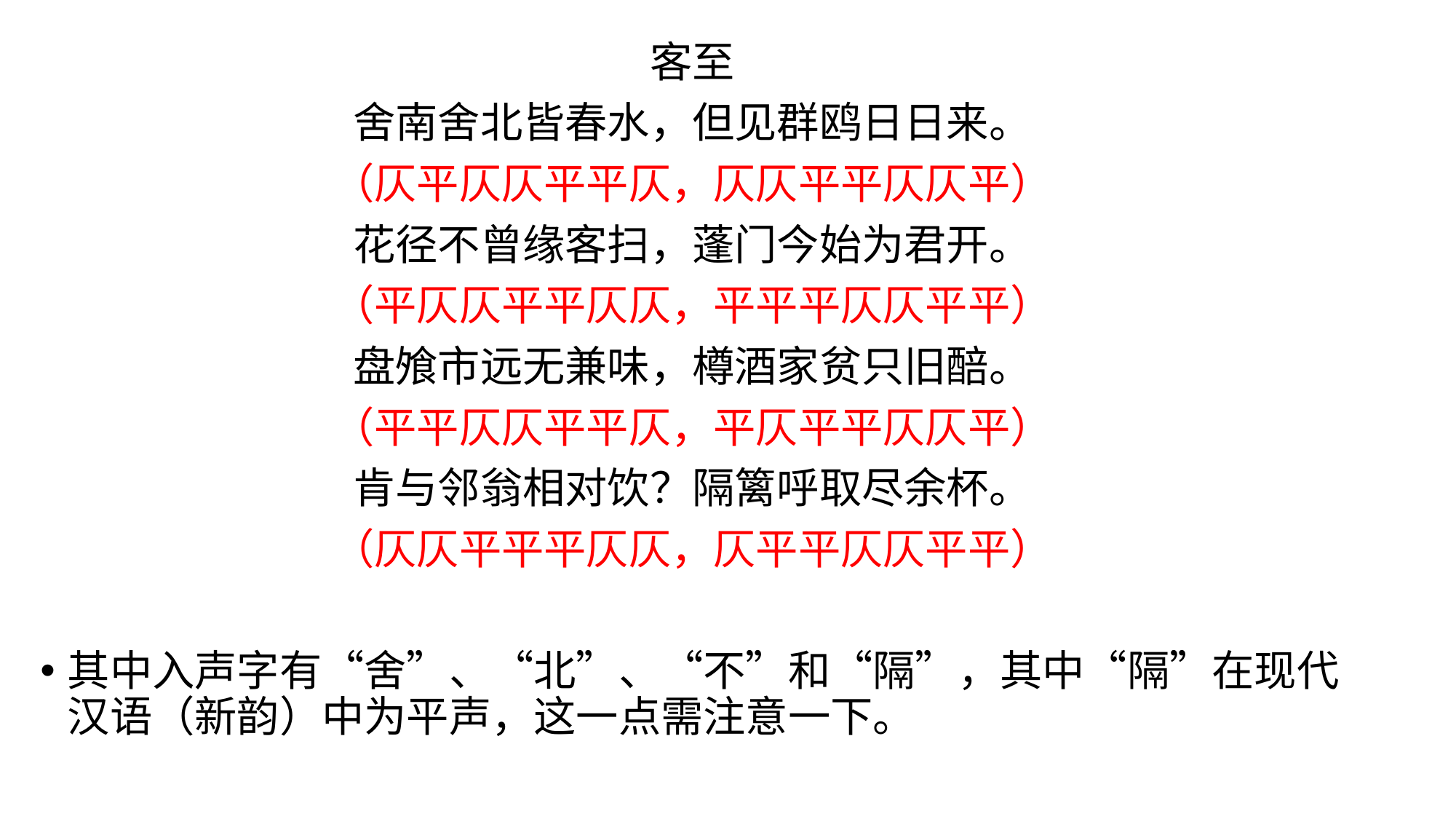

客至
舍南舍北皆春水，但见群鸥日日来。
（仄平仄仄平平仄，仄仄平平仄仄平）
花径不曾缘客扫，蓬门今始为君开。
（平仄仄平平仄仄，平平平仄仄平平）
盘飧市远无兼味，樽酒家贫只旧醅。
（平平仄仄平平仄，平仄平平仄仄平）
肯与邻翁相对饮？隔篱呼取尽余杯。
（仄仄平平平仄仄，仄平平仄仄平平）

其中入声字有“舍”、“北”、“不”和“隔”，其中“隔”在现代汉语（新韵）中为平声，这一点需注意一下。